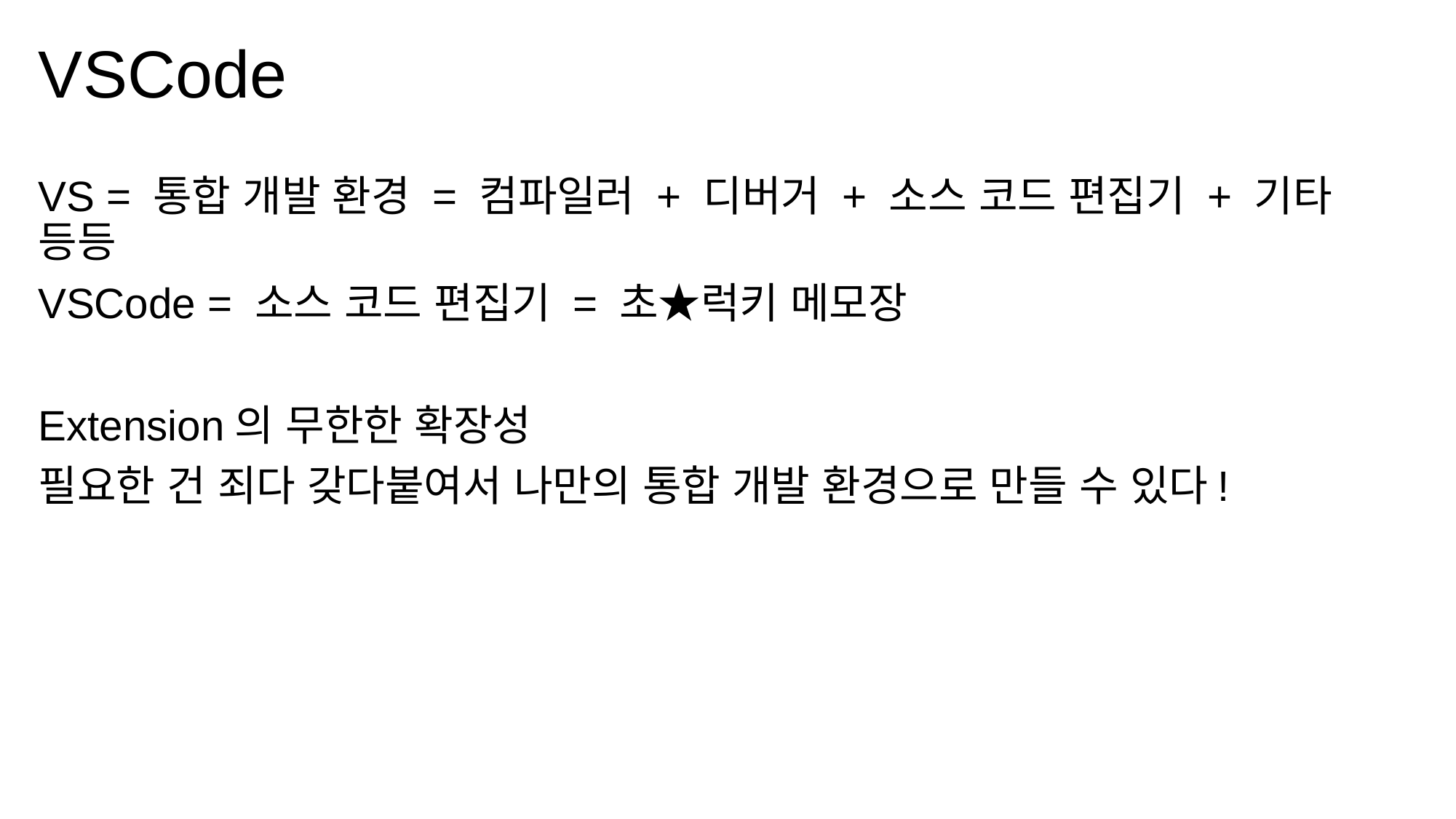

# VSCode
VS = 통합 개발 환경 = 컴파일러 + 디버거 + 소스 코드 편집기 + 기타 등등
VSCode = 소스 코드 편집기 = 초★럭키 메모장

Extension의 무한한 확장성
필요한 건 죄다 갖다붙여서 나만의 통합 개발 환경으로 만들 수 있다!